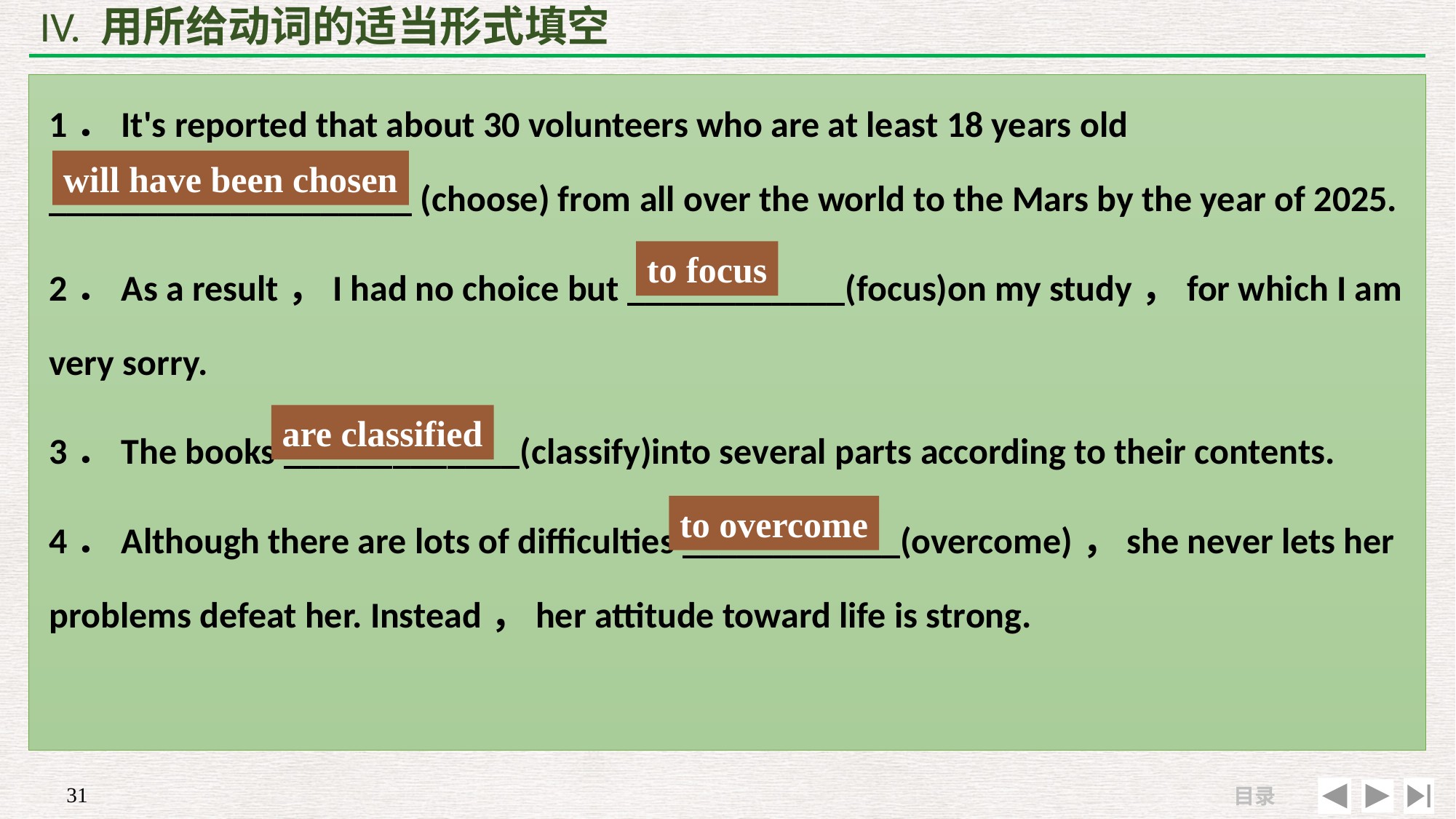

# IV. 用所给动词的适当形式填空
1．It's reported that about 30 volunteers who are at least 18 years old ____________________ (choose) from all over the world to the Mars by the year of 2025.
2．As a result，I had no choice but ____________(focus)on my study，for which I am very sorry.
3．The books _____________(classify)into several parts according to their contents.
4．Although there are lots of difficulties ____________(overcome)，she never lets her problems defeat her. Instead，her attitude toward life is strong.

will have been chosen
to focus
are classified
to overcome